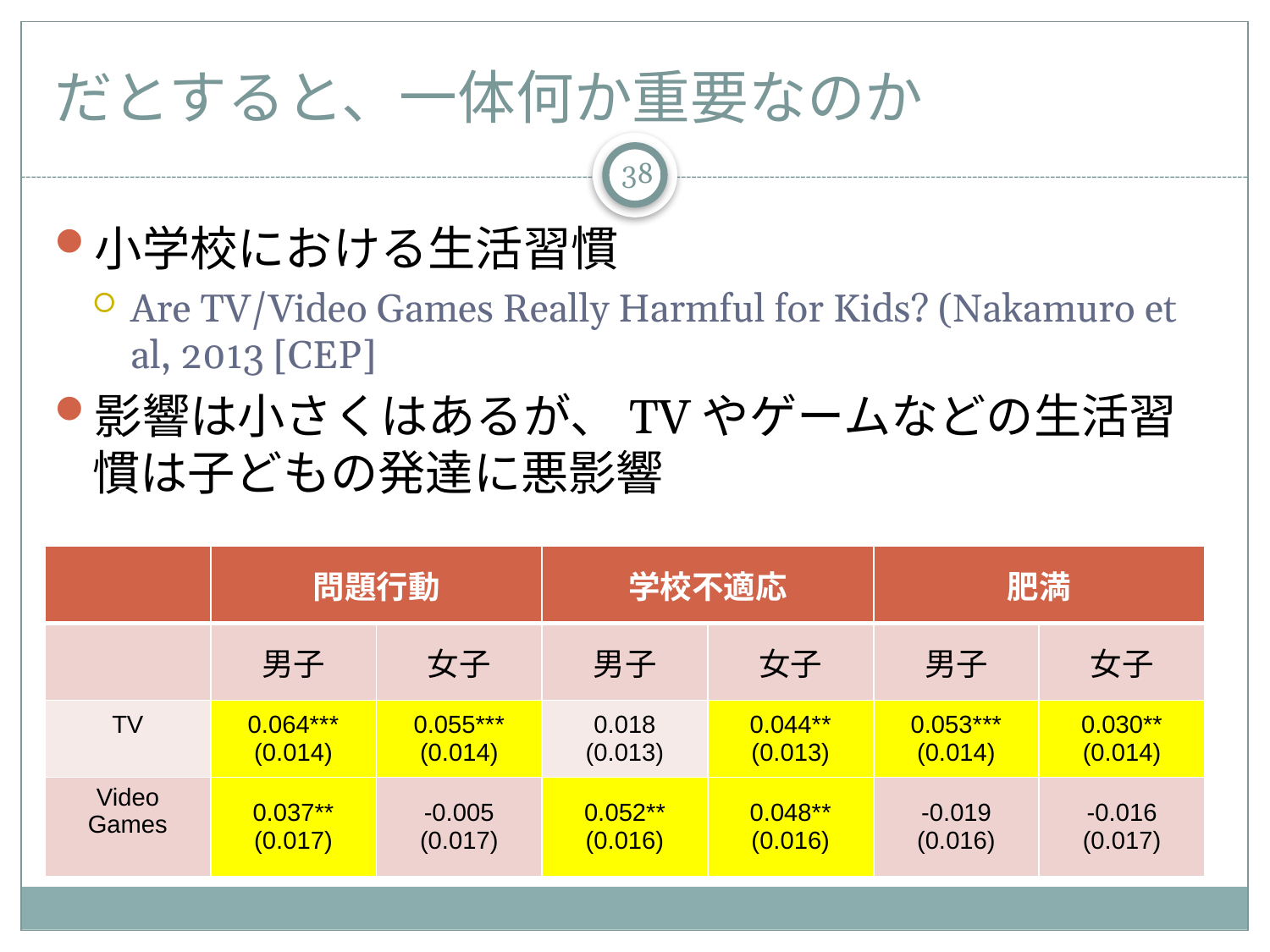

# だとすると、一体何か重要なのか
38
小学校における生活習慣
Are TV/Video Games Really Harmful for Kids? (Nakamuro et al, 2013 [CEP]
影響は小さくはあるが、TVやゲームなどの生活習慣は子どもの発達に悪影響
|  | 問題行動 |  | 学校不適応 |  | 肥満 |  |
| --- | --- | --- | --- | --- | --- | --- |
|  | 男子 | 女子 | 男子 | 女子 | 男子 | 女子 |
| TV | 0.064\*\*\* (0.014) | 0.055\*\*\* (0.014) | 0.018 (0.013) | 0.044\*\* (0.013) | 0.053\*\*\* (0.014) | 0.030\*\* (0.014) |
| Video Games | 0.037\*\* (0.017) | -0.005 (0.017) | 0.052\*\* (0.016) | 0.048\*\* (0.016) | -0.019 (0.016) | -0.016 (0.017) |